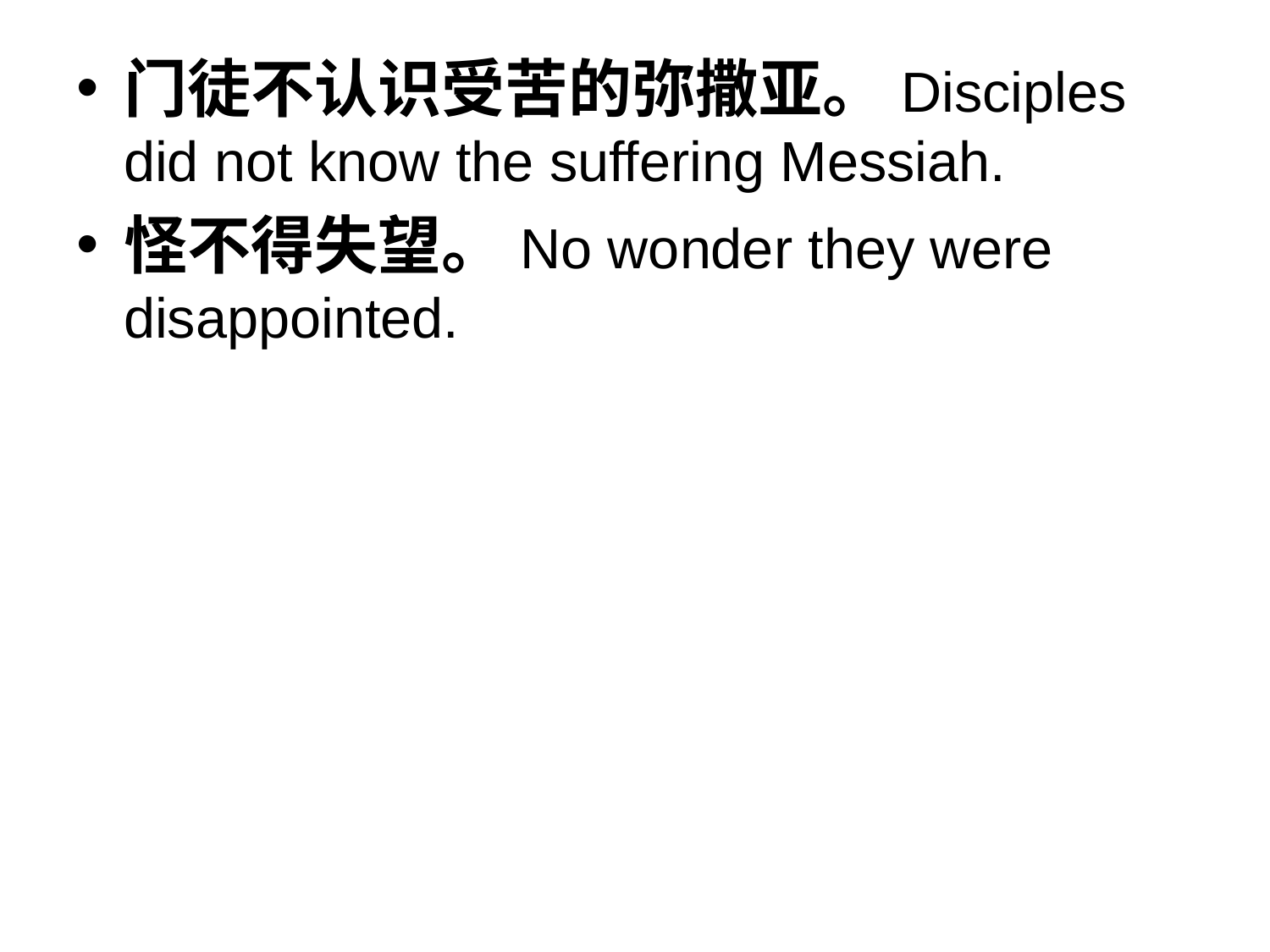

门徒不认识受苦的弥撒亚。Disciples did not know the suffering Messiah.
怪不得失望。No wonder they were disappointed.